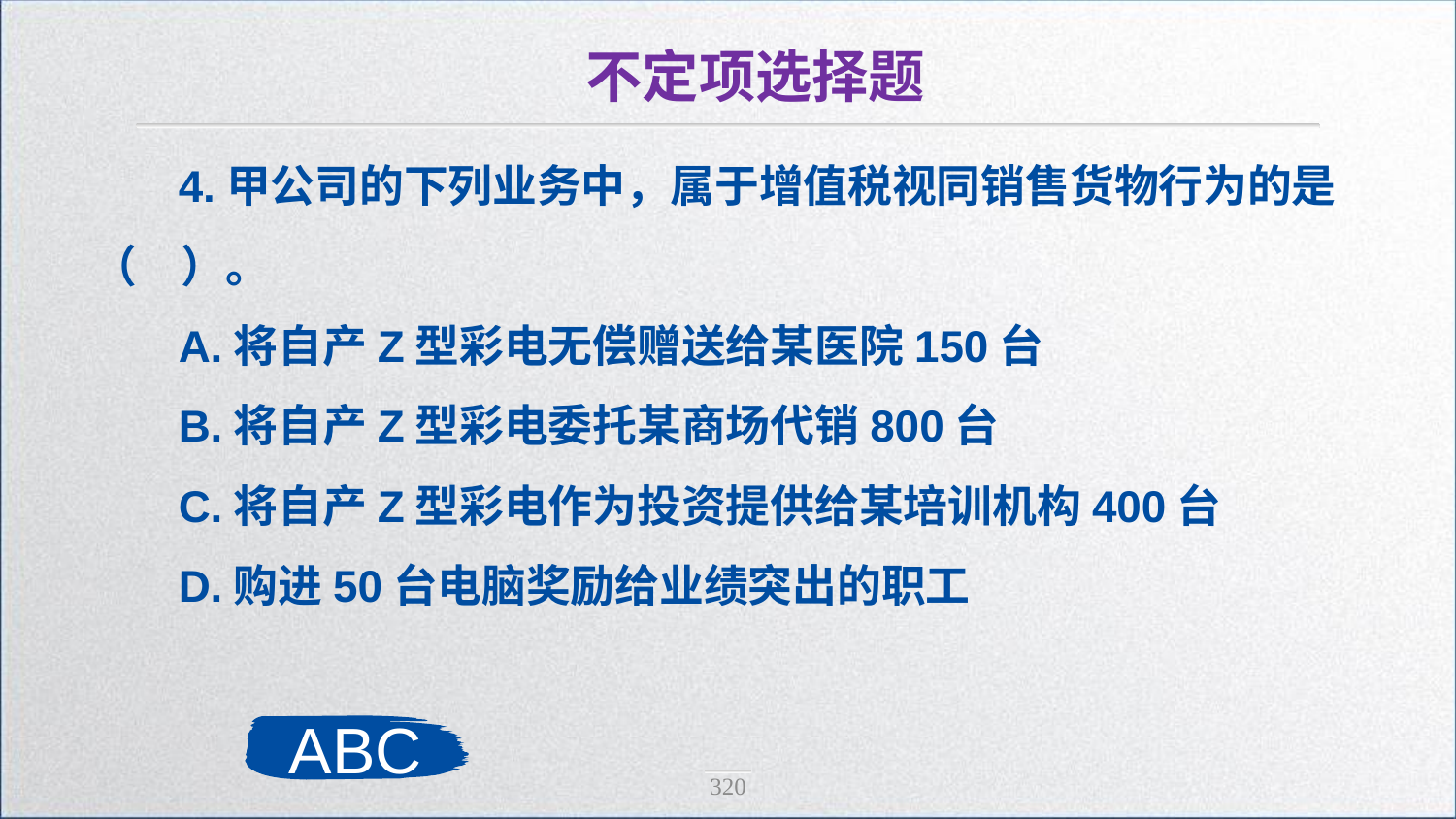

不定项选择题
4.甲公司的下列业务中，属于增值税视同销售货物行为的是（　）。
A.将自产Z型彩电无偿赠送给某医院150台
B.将自产Z型彩电委托某商场代销800台
C.将自产Z型彩电作为投资提供给某培训机构400台
D.购进50台电脑奖励给业绩突出的职工
ABC

320